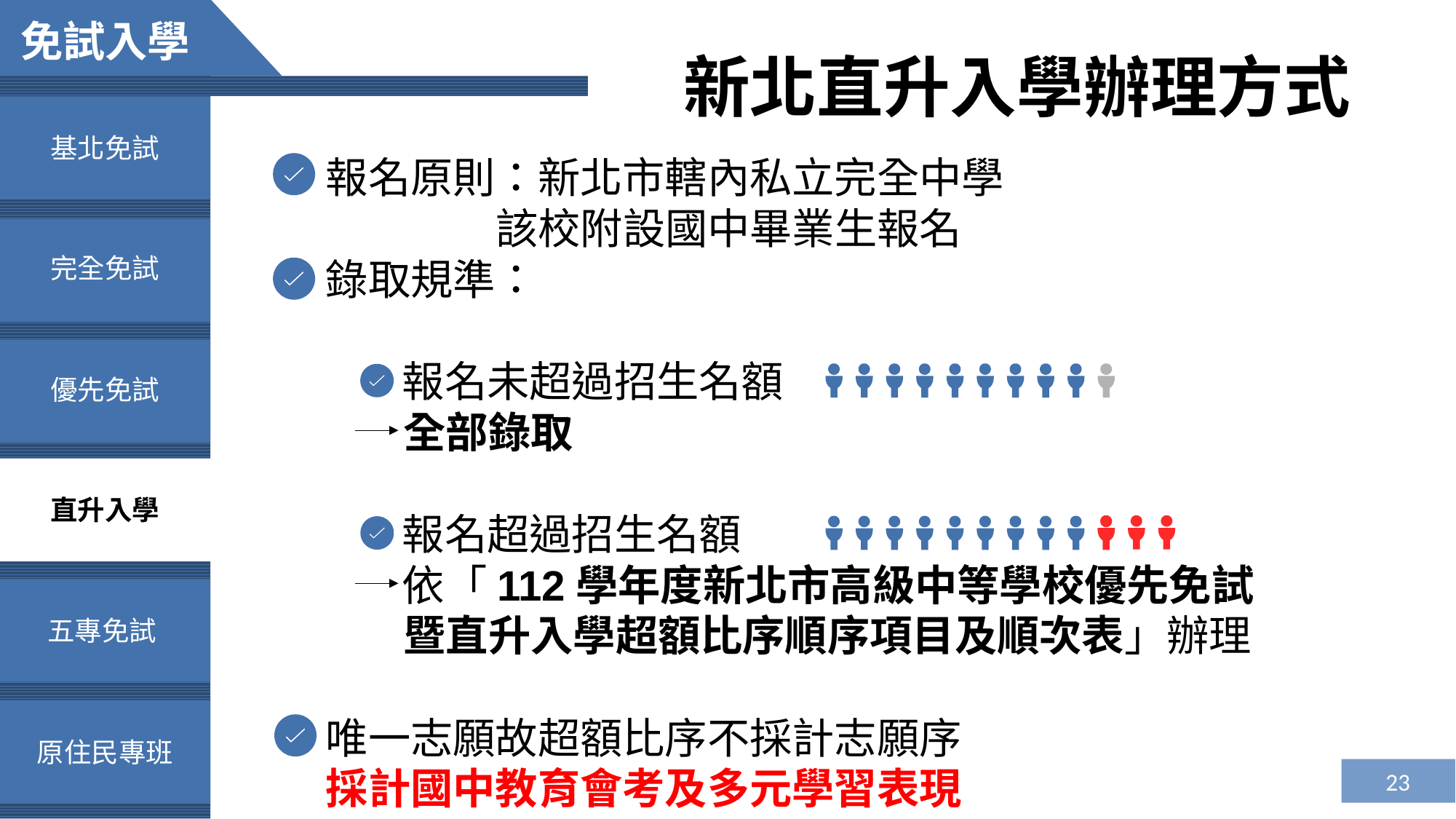

免試入學

新北直升入學辦理方式

基北免試
報名原則：新北市轄內私立完全中學
                  該校附設國中畢業生報名
錄取規準：

       報名未超過招生名額
       全部錄取
       報名超過招生名額
       依「112學年度新北市高級中等學校優先免試
       暨直升入學超額比序順序項目及順次表」辦理

唯一志願故超額比序不採計志願序
採計國中教育會考及多元學習表現

完全免試

優先免試

直升入學

五專免試

原住民專班

23